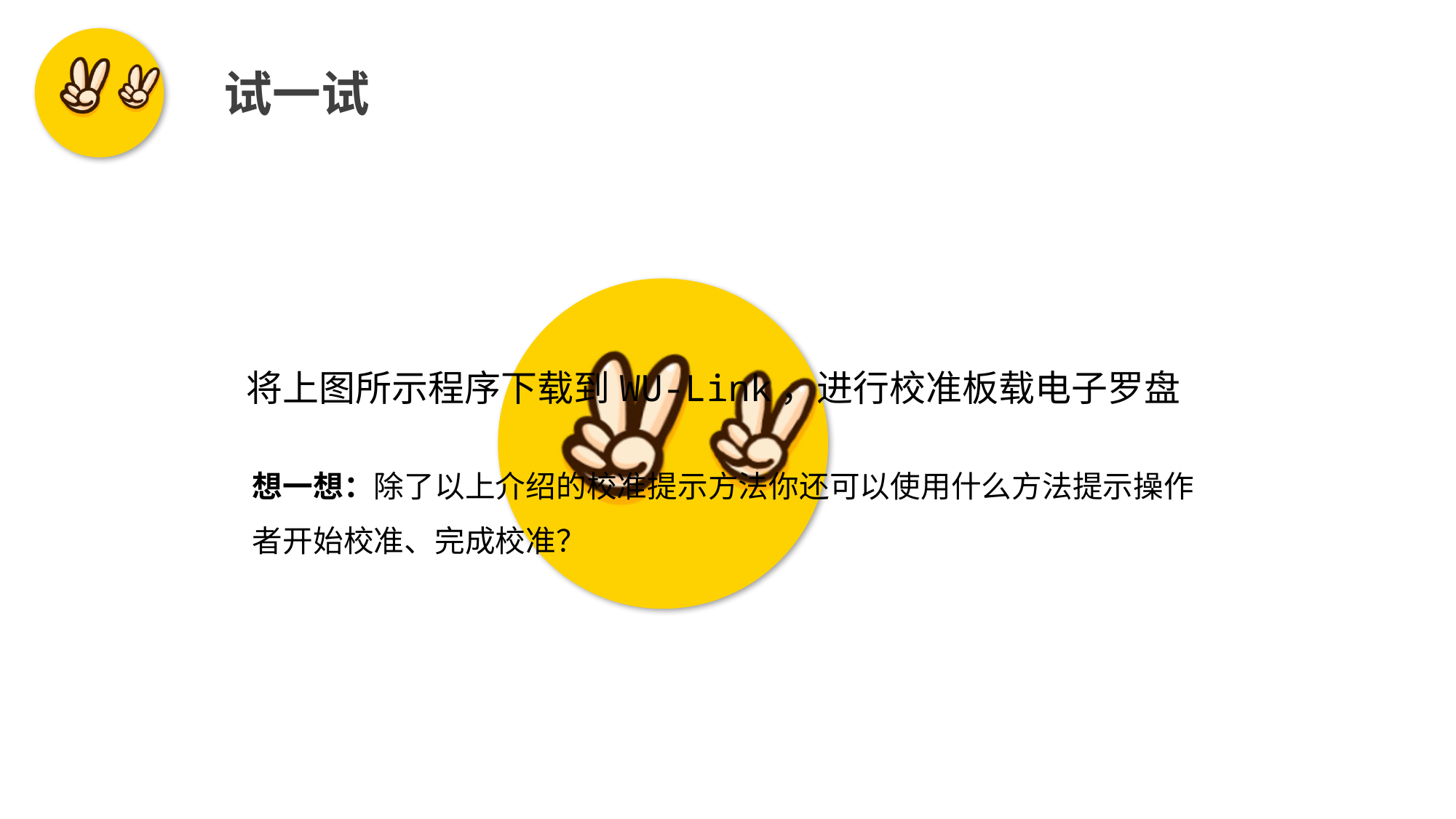

试一试

将上图所示程序下载到WU-Link，进行校准板载电子罗盘

想一想：除了以上介绍的校准提示方法你还可以使用什么方法提示操作者开始校准、完成校准？